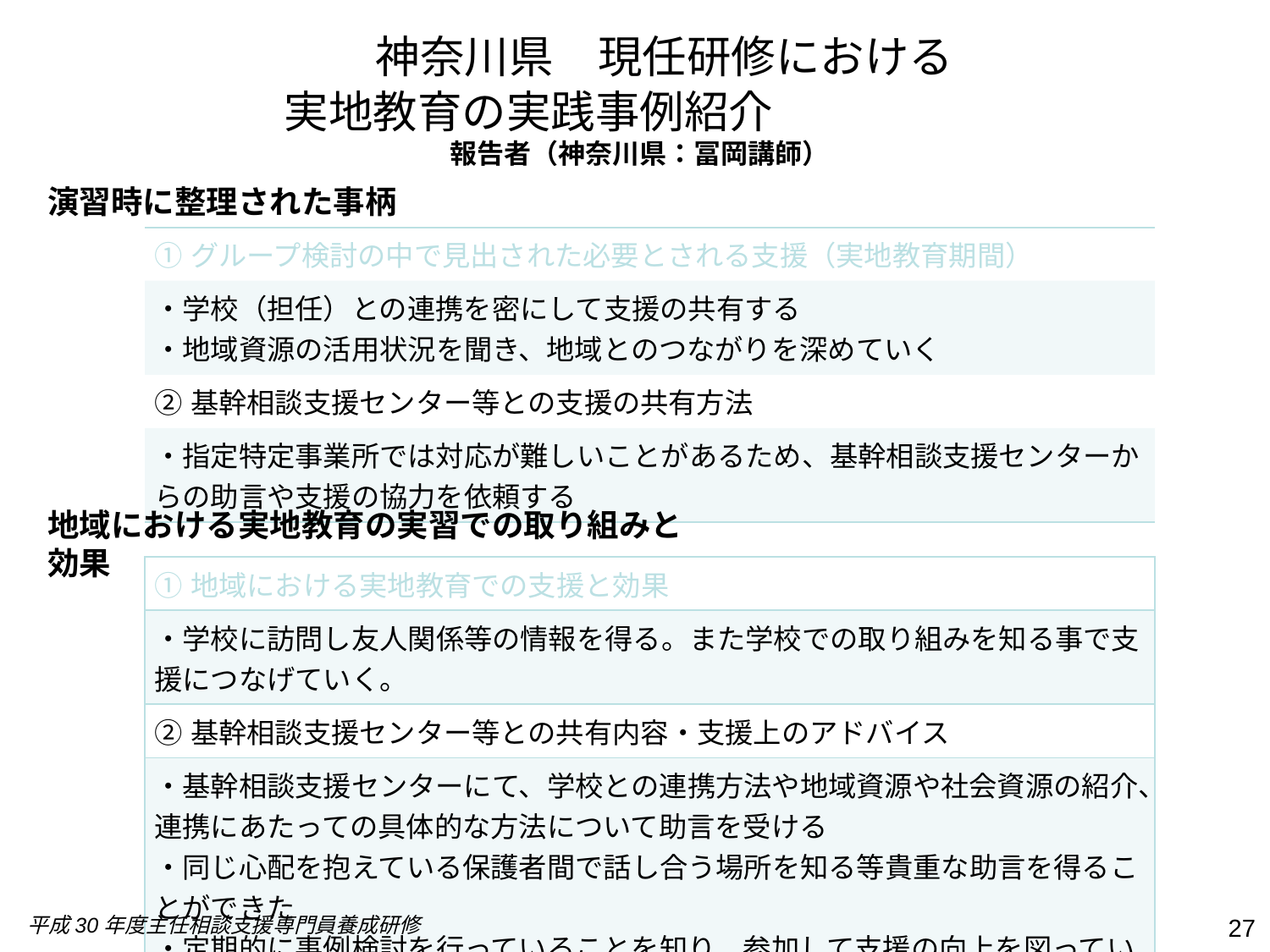

# 神奈川県　現任研修における 　　実地教育の実践事例紹介　　　　　　　 報告者（神奈川県：冨岡講師）
演習時に整理された事柄
| ①グループ検討の中で見出された必要とされる支援（実地教育期間） |
| --- |
| ・学校（担任）との連携を密にして支援の共有する ・地域資源の活用状況を聞き、地域とのつながりを深めていく |
| ②基幹相談支援センター等との支援の共有方法 |
| ・指定特定事業所では対応が難しいことがあるため、基幹相談支援センターからの助言や支援の協力を依頼する |
地域における実地教育の実習での取り組みと効果
| ①地域における実地教育での支援と効果 |
| --- |
| ・学校に訪問し友人関係等の情報を得る。また学校での取り組みを知る事で支援につなげていく。 |
| ②基幹相談支援センター等との共有内容・支援上のアドバイス |
| ・基幹相談支援センターにて、学校との連携方法や地域資源や社会資源の紹介、連携にあたっての具体的な方法について助言を受ける ・同じ心配を抱えている保護者間で話し合う場所を知る等貴重な助言を得ることができた ・定期的に事例検討を行っていることを知り、参加して支援の向上を図っていく |
平成30年度主任相談支援専門員養成研修
27